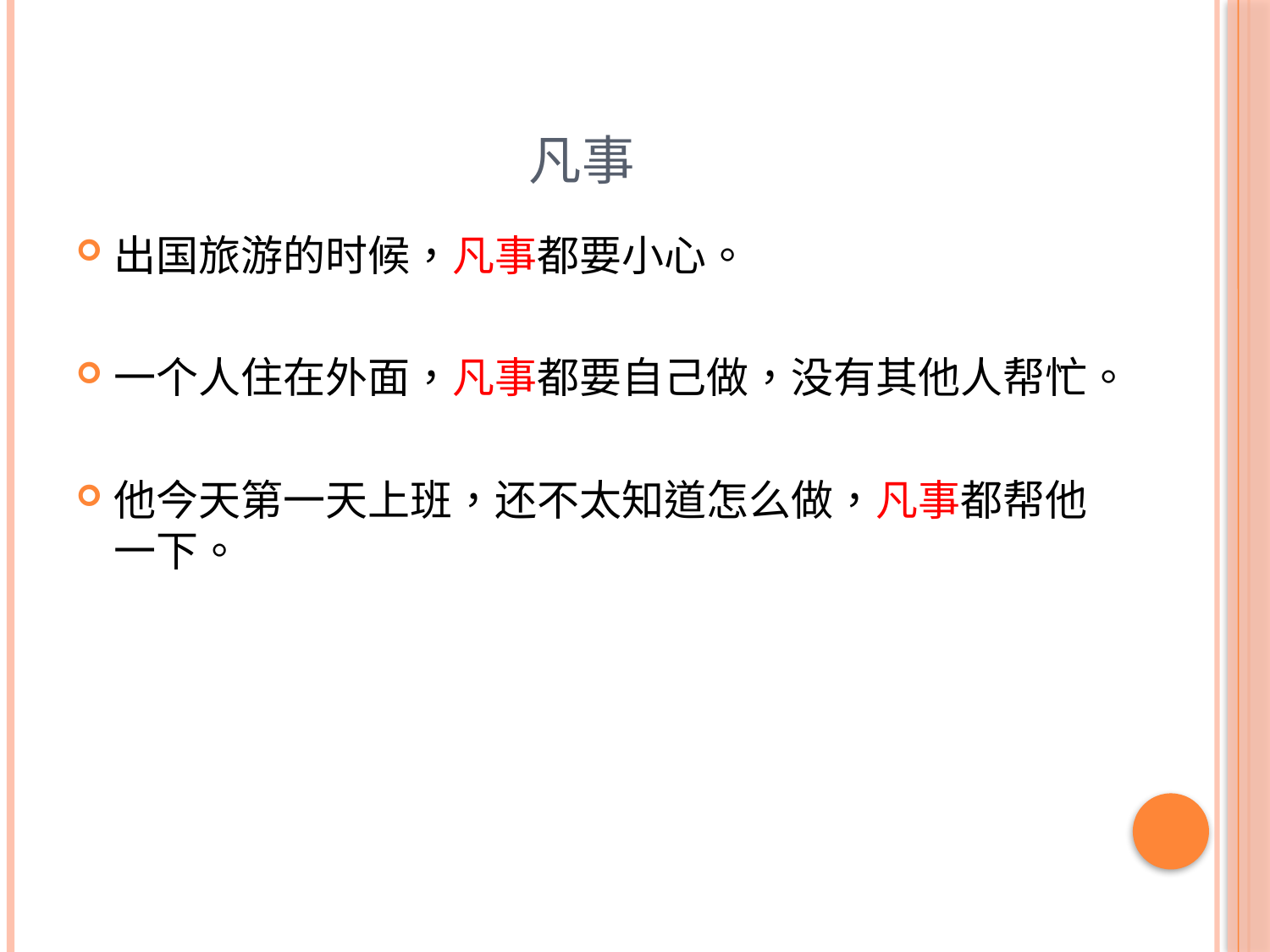

# 凡事
出国旅游的时候，凡事都要小心。

一个人住在外面，凡事都要自己做，没有其他人帮忙。

他今天第一天上班，还不太知道怎么做，凡事都帮他一下。